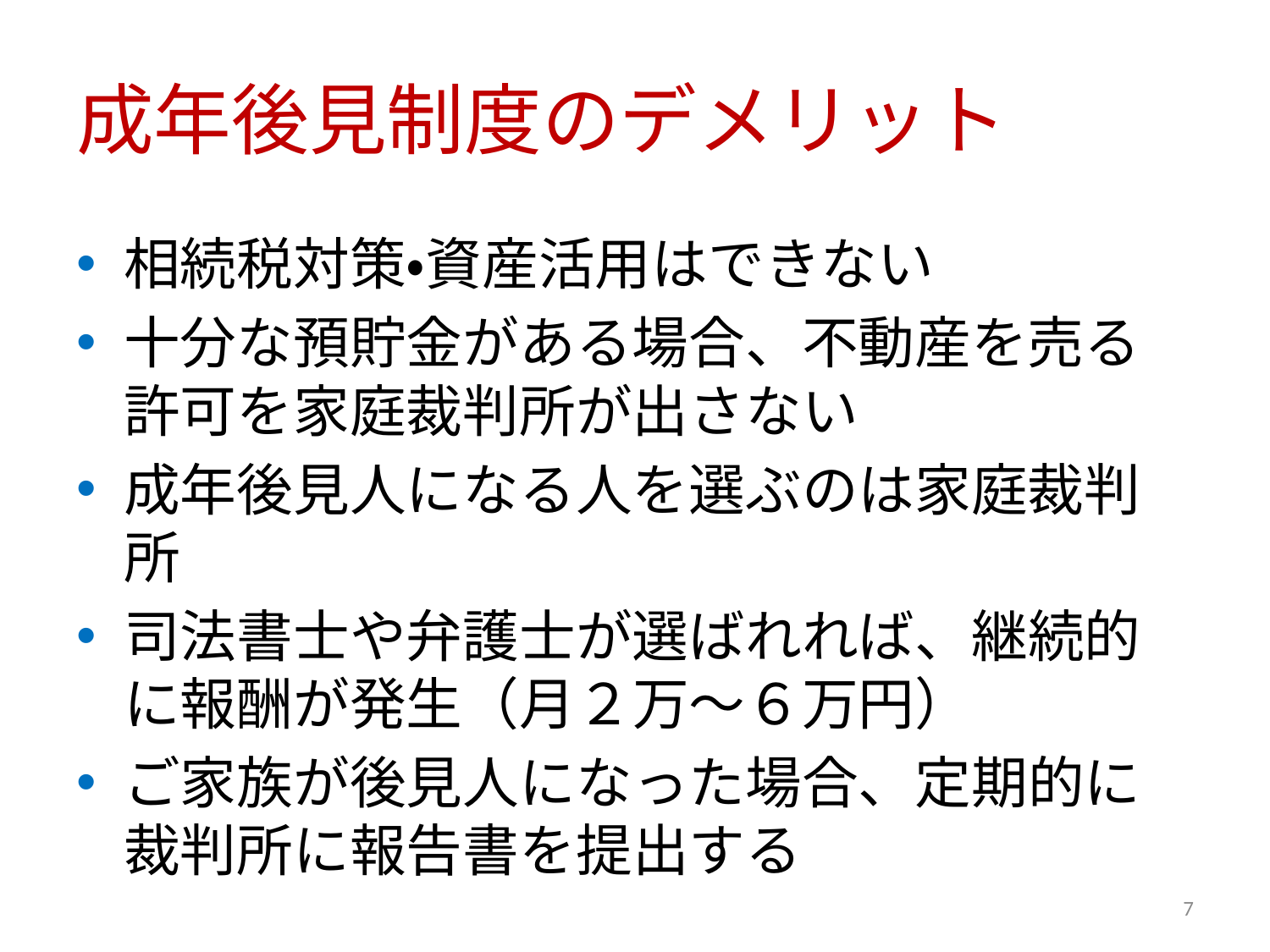

# 成年後見制度のデメリット
相続税対策・資産活用はできない
十分な預貯金がある場合、不動産を売る許可を家庭裁判所が出さない
成年後見人になる人を選ぶのは家庭裁判所
司法書士や弁護士が選ばれれば、継続的に報酬が発生（月２万～６万円）
ご家族が後見人になった場合、定期的に裁判所に報告書を提出する

7